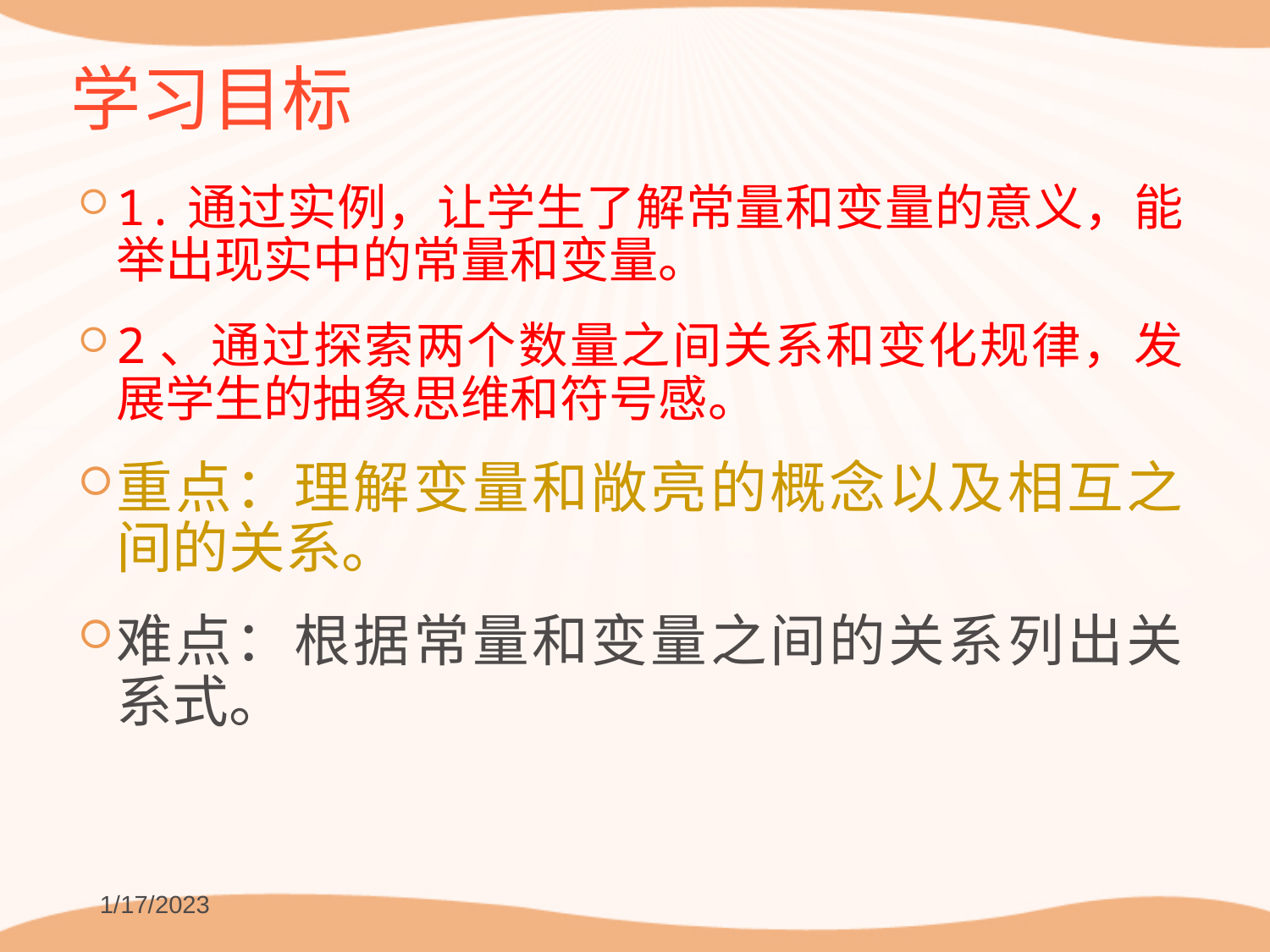

# 学习目标
1.通过实例，让学生了解常量和变量的意义，能举出现实中的常量和变量。
2、通过探索两个数量之间关系和变化规律，发展学生的抽象思维和符号感。
重点：理解变量和敞亮的概念以及相互之间的关系。
难点：根据常量和变量之间的关系列出关系式。
1/17/2023